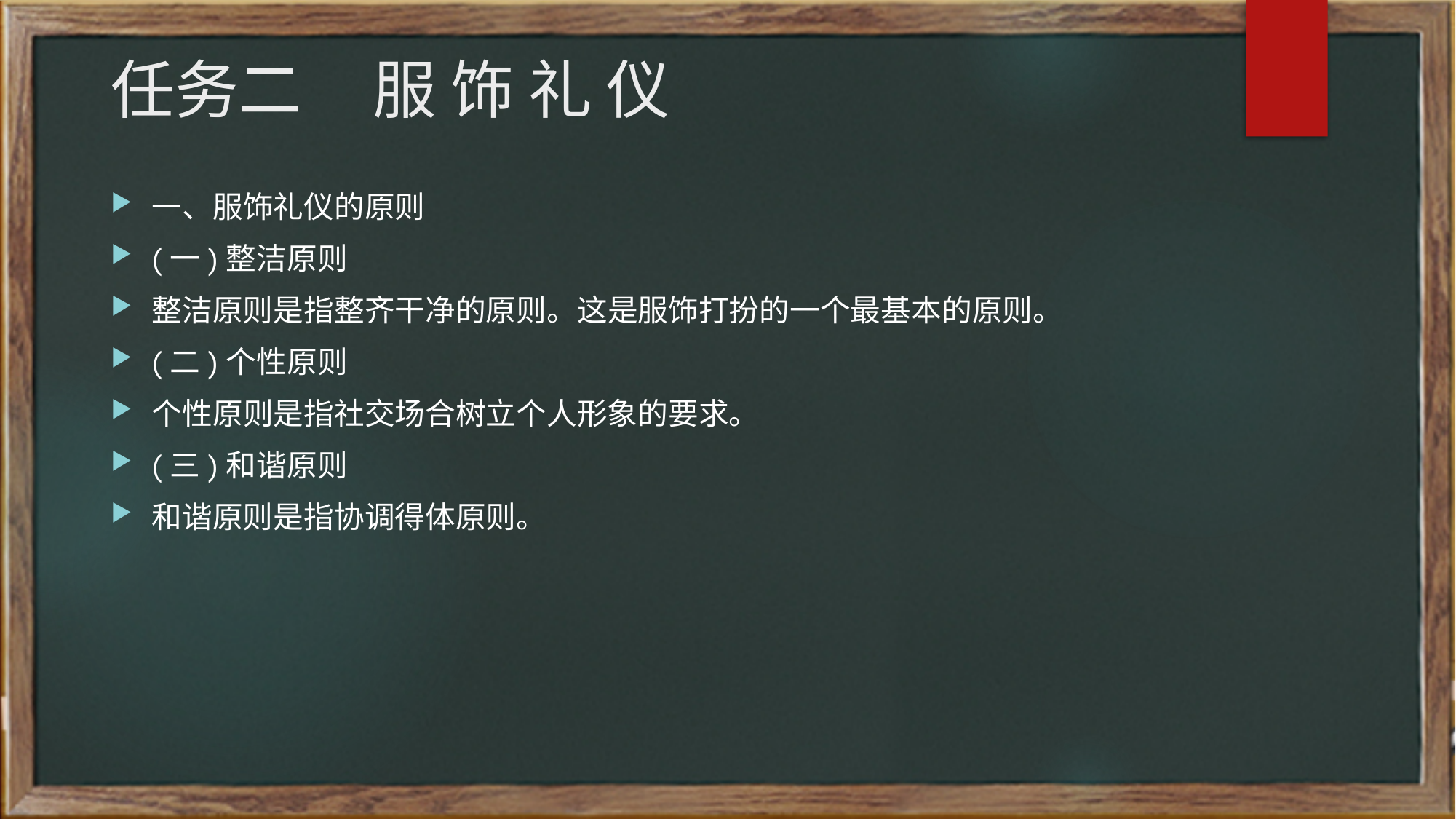

# 任务二     服 饰 礼 仪
一、服饰礼仪的原则
(一)整洁原则
整洁原则是指整齐干净的原则。这是服饰打扮的一个最基本的原则。
(二)个性原则
个性原则是指社交场合树立个人形象的要求。
(三)和谐原则
和谐原则是指协调得体原则。